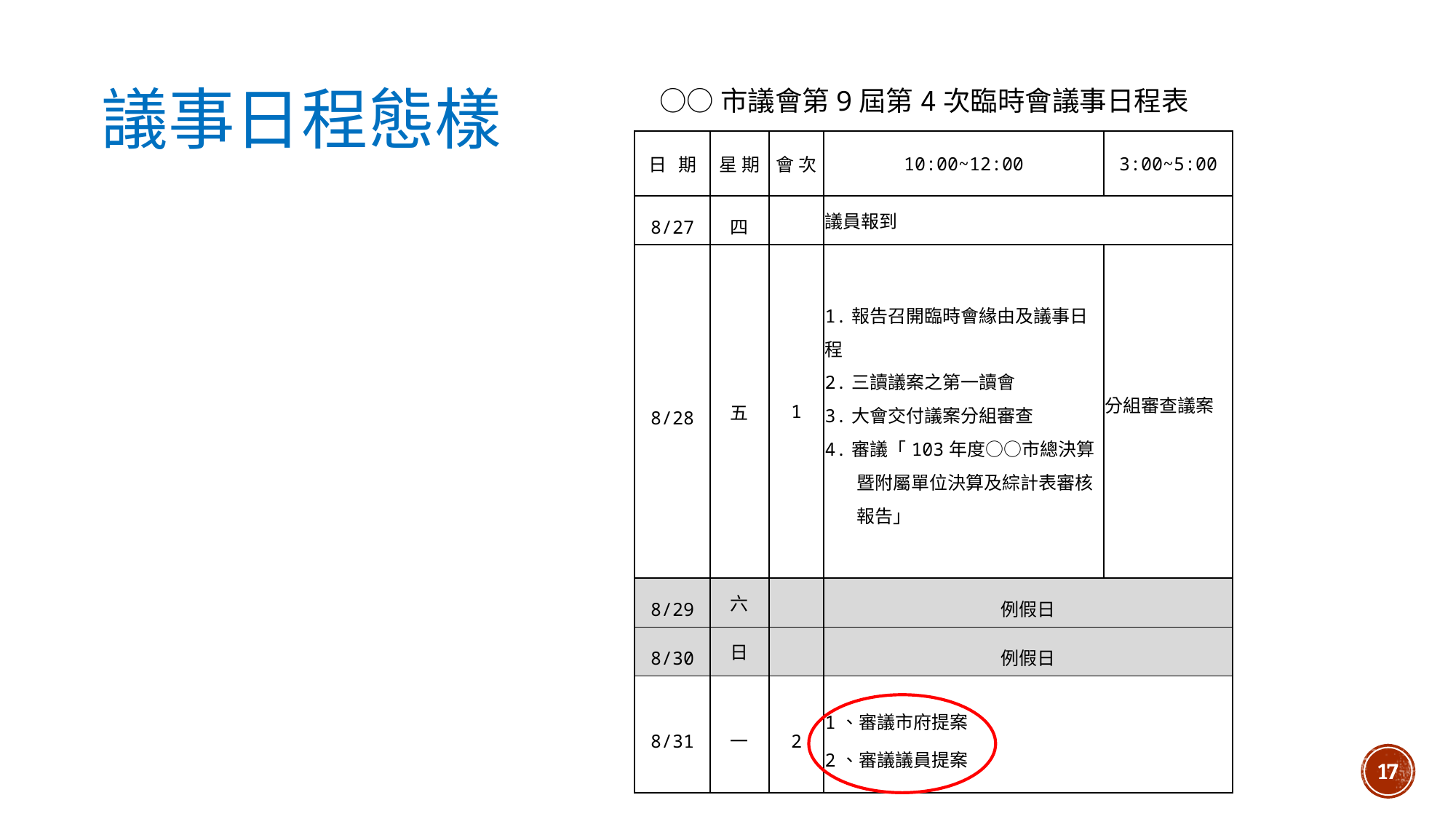

# 議事日程態樣
○○市議會第9屆第4次臨時會議事日程表
| 日 期 | 星 期 | 會 次 | 10:00~12:00 | 3:00~5:00 |
| --- | --- | --- | --- | --- |
| 8/27 | 四 |  | 議員報到 |  |
| 8/28 | 五 | 1 | 1.報告召開臨時會緣由及議事日程 2.三讀議案之第一讀會 3.大會交付議案分組審查 4.審議「103年度○○市總決算暨附屬單位決算及綜計表審核報告」 | 分組審查議案 |
| 8/29 | 六 |  | 例假日 |  |
| 8/30 | 日 |  | 例假日 |  |
| 8/31 | 一 | 2 | 1、審議市府提案 2、審議議員提案 |  |

17